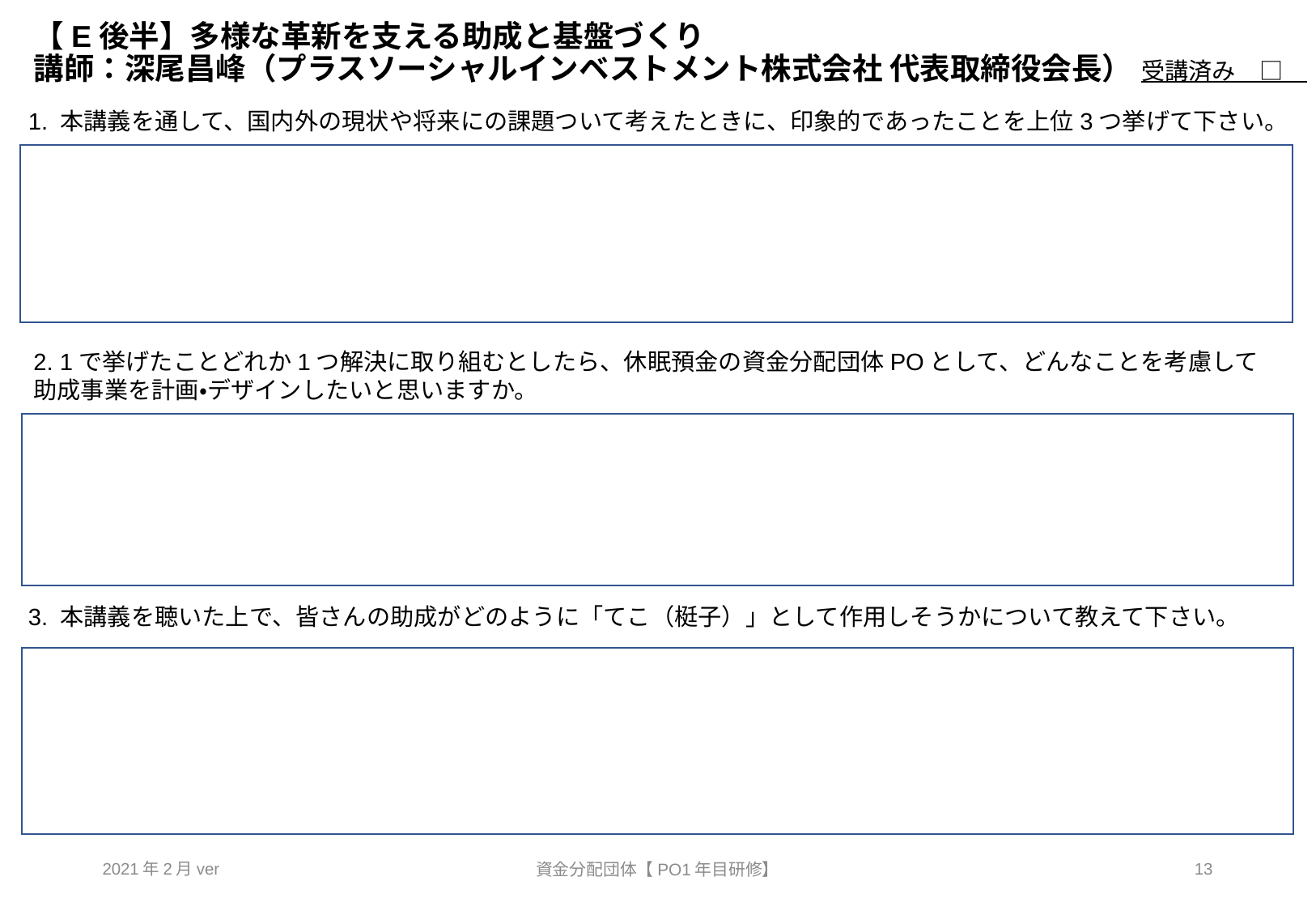

# 【E後半】多様な革新を支える助成と基盤づくり　 講師：深尾昌峰（プラスソーシャルインベストメント株式会社 代表取締役会長）
受講済み　□
1. 本講義を通して、国内外の現状や将来にの課題ついて考えたときに、印象的であったことを上位3つ挙げて下さい。

2. 1で挙げたことどれか1つ解決に取り組むとしたら、休眠預金の資金分配団体POとして、どんなことを考慮して助成事業を計画・デザインしたいと思いますか。

3. 本講義を聴いた上で、皆さんの助成がどのように「てこ（梃子）」として作用しそうかについて教えて下さい。

2021年2月ver
資金分配団体【PO1年目研修】
13